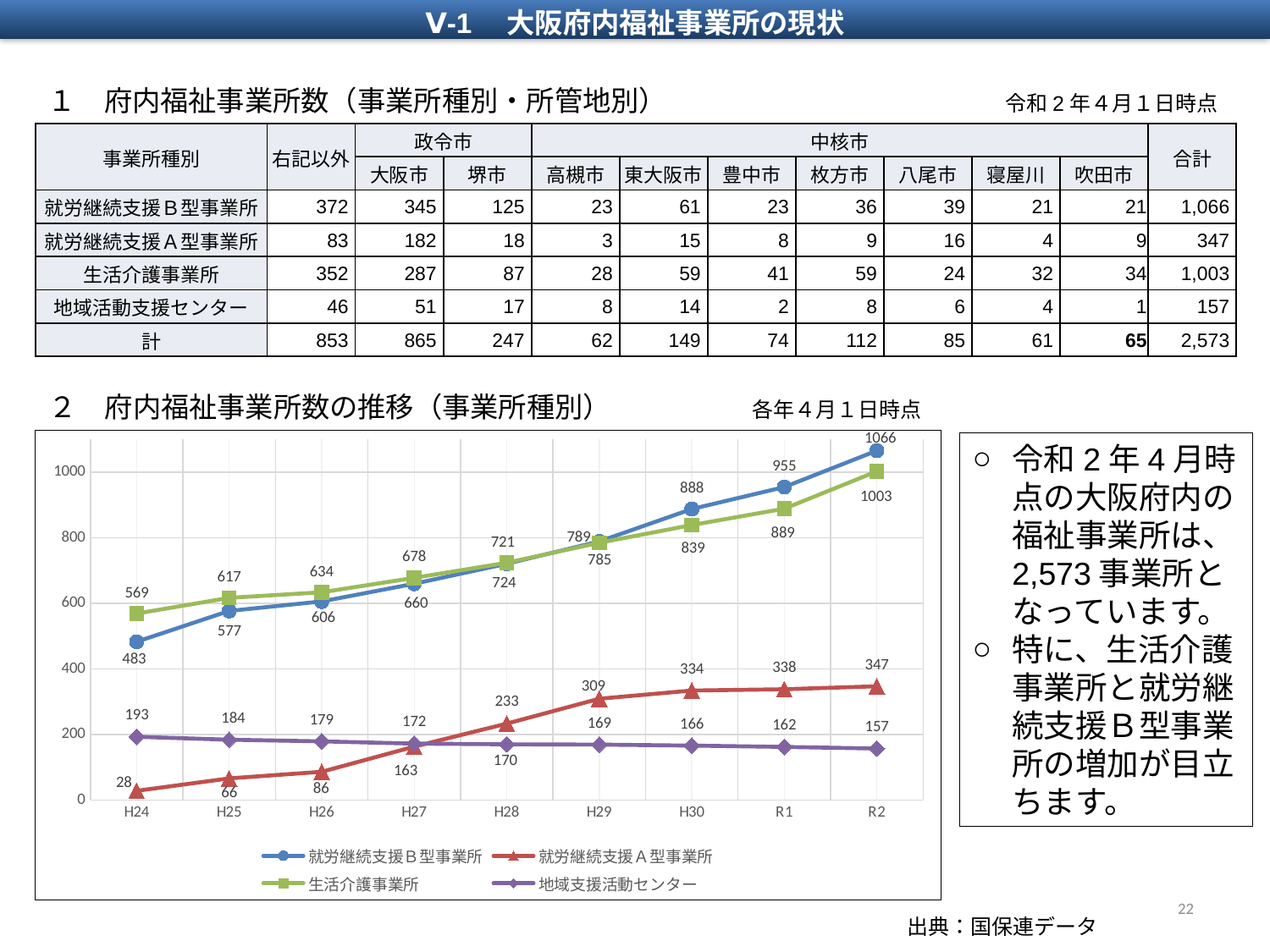

Ⅴ-1　大阪府内福祉事業所の現状
１　府内福祉事業所数（事業所種別・所管地別）　　　　　　　　　　　　令和2年４月１日時点
| 事業所種別 | 右記以外 | 政令市 |  | 中核市 |  |  |  |  |  |  | 合計 |
| --- | --- | --- | --- | --- | --- | --- | --- | --- | --- | --- | --- |
|  |  | 大阪市 | 堺市 | 高槻市 | 東大阪市 | 豊中市 | 枚方市 | 八尾市 | 寝屋川 | 吹田市 |  |
| 就労継続支援Ｂ型事業所 | 372 | 345 | 125 | 23 | 61 | 23 | 36 | 39 | 21 | 21 | 1,066 |
| 就労継続支援Ａ型事業所 | 83 | 182 | 18 | 3 | 15 | 8 | 9 | 16 | 4 | 9 | 347 |
| 生活介護事業所 | 352 | 287 | 87 | 28 | 59 | 41 | 59 | 24 | 32 | 34 | 1,003 |
| 地域活動支援センター | 46 | 51 | 17 | 8 | 14 | 2 | 8 | 6 | 4 | 1 | 157 |
| 計 | 853 | 865 | 247 | 62 | 149 | 74 | 112 | 85 | 61 | 65 | 2,573 |
２　府内福祉事業所数の推移（事業所種別）　　　　　各年４月１日時点

### Chart

| Category | 就労継続支援Ｂ型事業所 | 就労継続支援Ａ型事業所 | 生活介護事業所 | 地域支援活動センター |
|---|---|---|---|---|
| H24 | 483.0 | 28.0 | 569.0 | 193.0 |
| H25 | 577.0 | 66.0 | 617.0 | 184.0 |
| H26 | 606.0 | 86.0 | 634.0 | 179.0 |
| H27 | 660.0 | 163.0 | 678.0 | 172.0 |
| H28 | 721.0 | 233.0 | 724.0 | 170.0 |
| H29 | 789.0 | 309.0 | 785.0 | 169.0 |
| H30 | 888.0 | 334.0 | 839.0 | 166.0 |
| R1 | 955.0 | 338.0 | 889.0 | 162.0 |
| R2 | 1066.0 | 347.0 | 1003.0 | 157.0 |
令和2年4月時点の大阪府内の福祉事業所は、2,573事業所となっています。
特に、生活介護事業所と就労継続支援Ｂ型事業所の増加が目立ちます。
22
出典：国保連データ